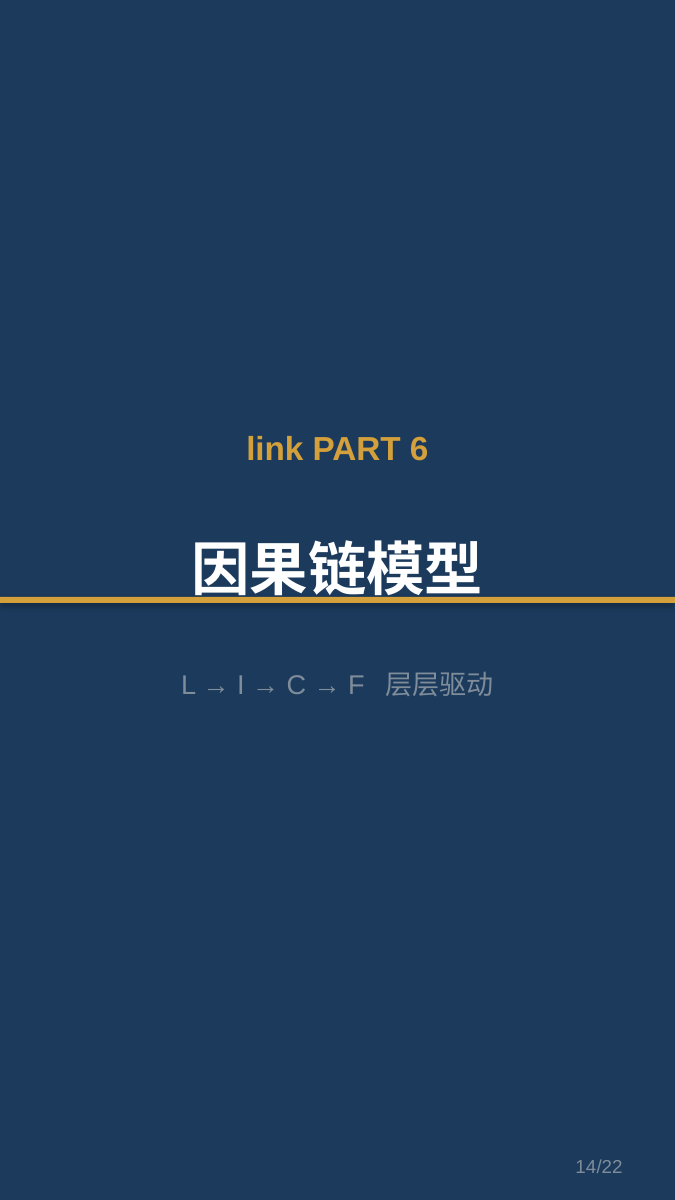

link PART 6
因果链模型

L → I → C → F  层层驱动
14/22